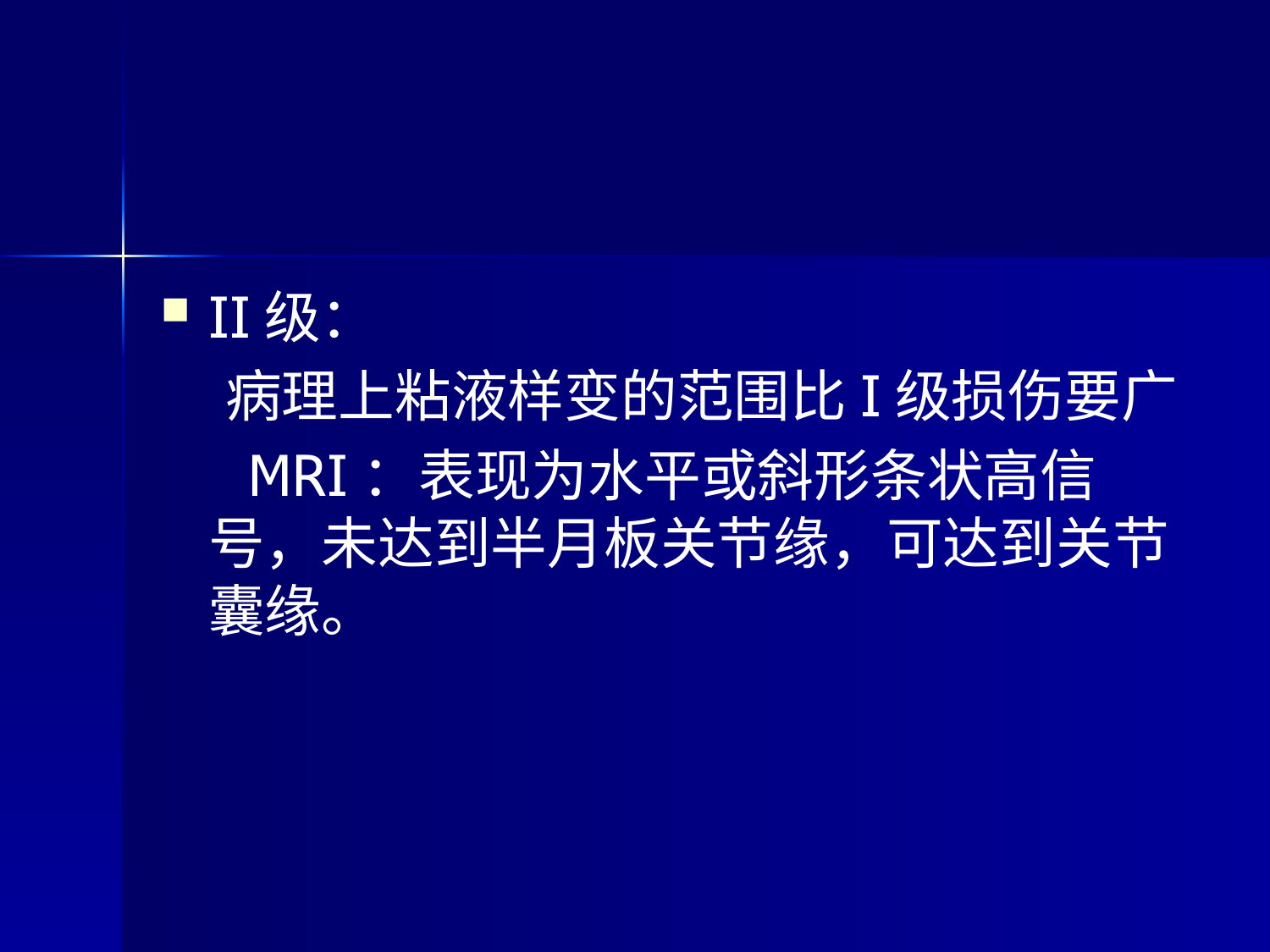

II级：
    病理上粘液样变的范围比I级损伤要广
     MRI：表现为水平或斜形条状高信号，未达到半月板关节缘，可达到关节囊缘。